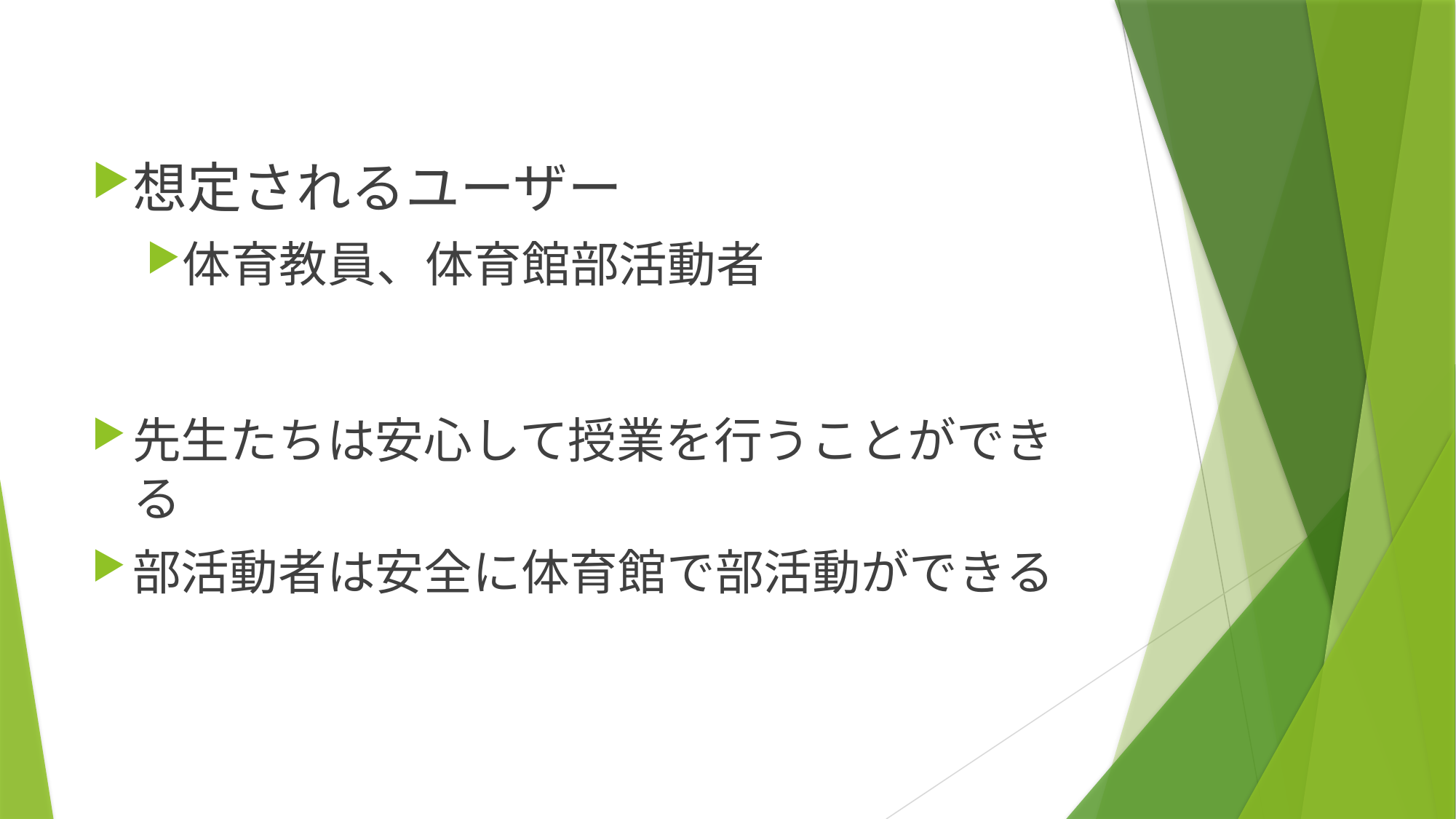

想定されるユーザー
体育教員、体育館部活動者

先生たちは安心して授業を行うことができる
部活動者は安全に体育館で部活動ができる